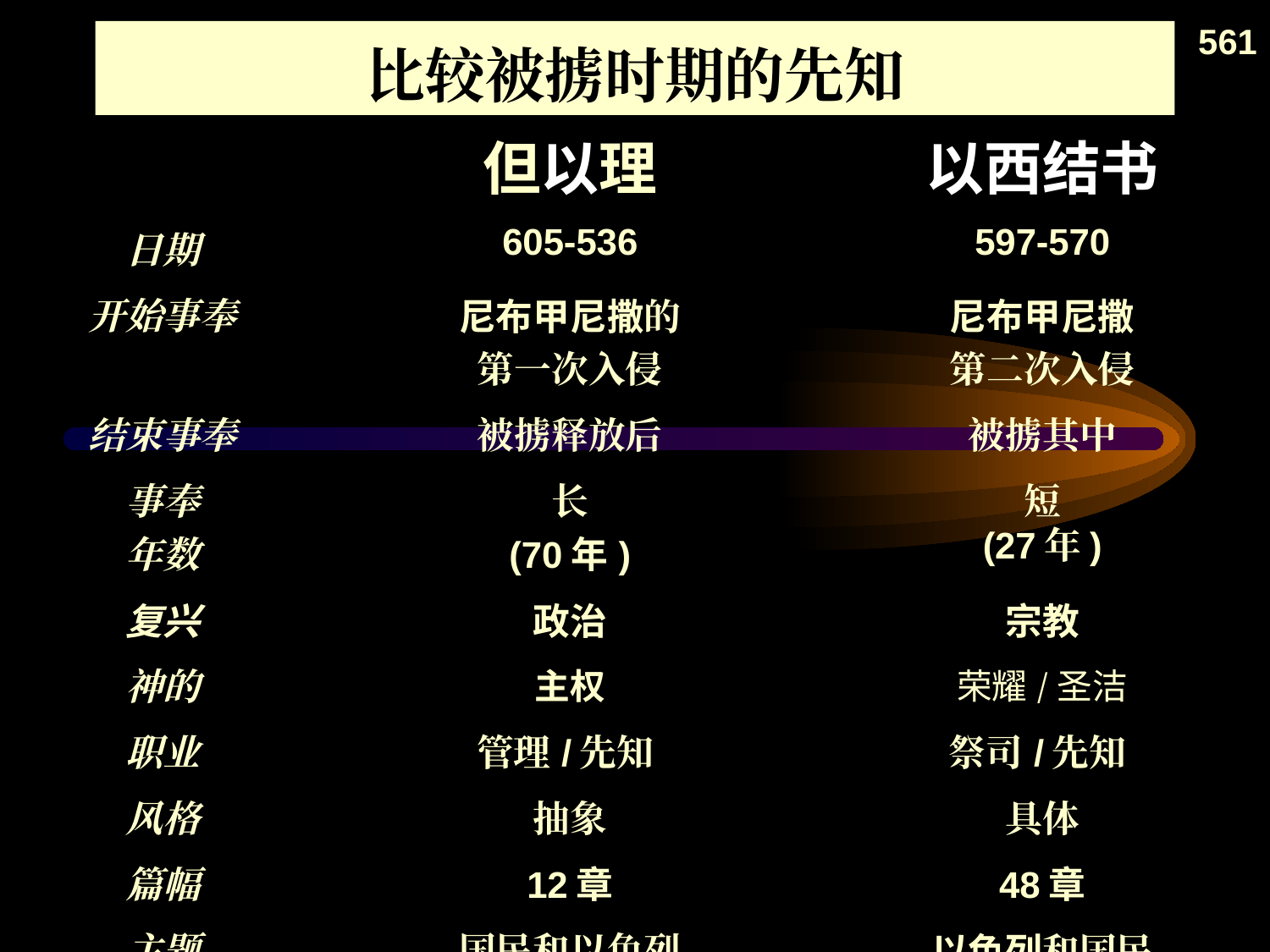

561
# 比较被掳时期的先知
|  | 但以理 | 以西结书 |
| --- | --- | --- |
| 日期 | 605-536 | 597-570 |
| 开始事奉 | 尼布甲尼撒的 第一次入侵 | 尼布甲尼撒 第二次入侵 |
| 结束事奉 | 被掳释放后 | 被掳其中 |
| 事奉 年数 | 长 (70年) | 短 (27年) |
| 复兴 | 政治 | 宗教 |
| 神的 | 主权 | 荣耀/圣洁 |
| 职业 | 管理/先知 | 祭司/先知 |
| 风格 | 抽象 | 具体 |
| 篇幅 | 12章 | 48章 |
| 主题 | 国民和以色列 | 以色列和国民 |
| 宣言 | 私 | 公 |